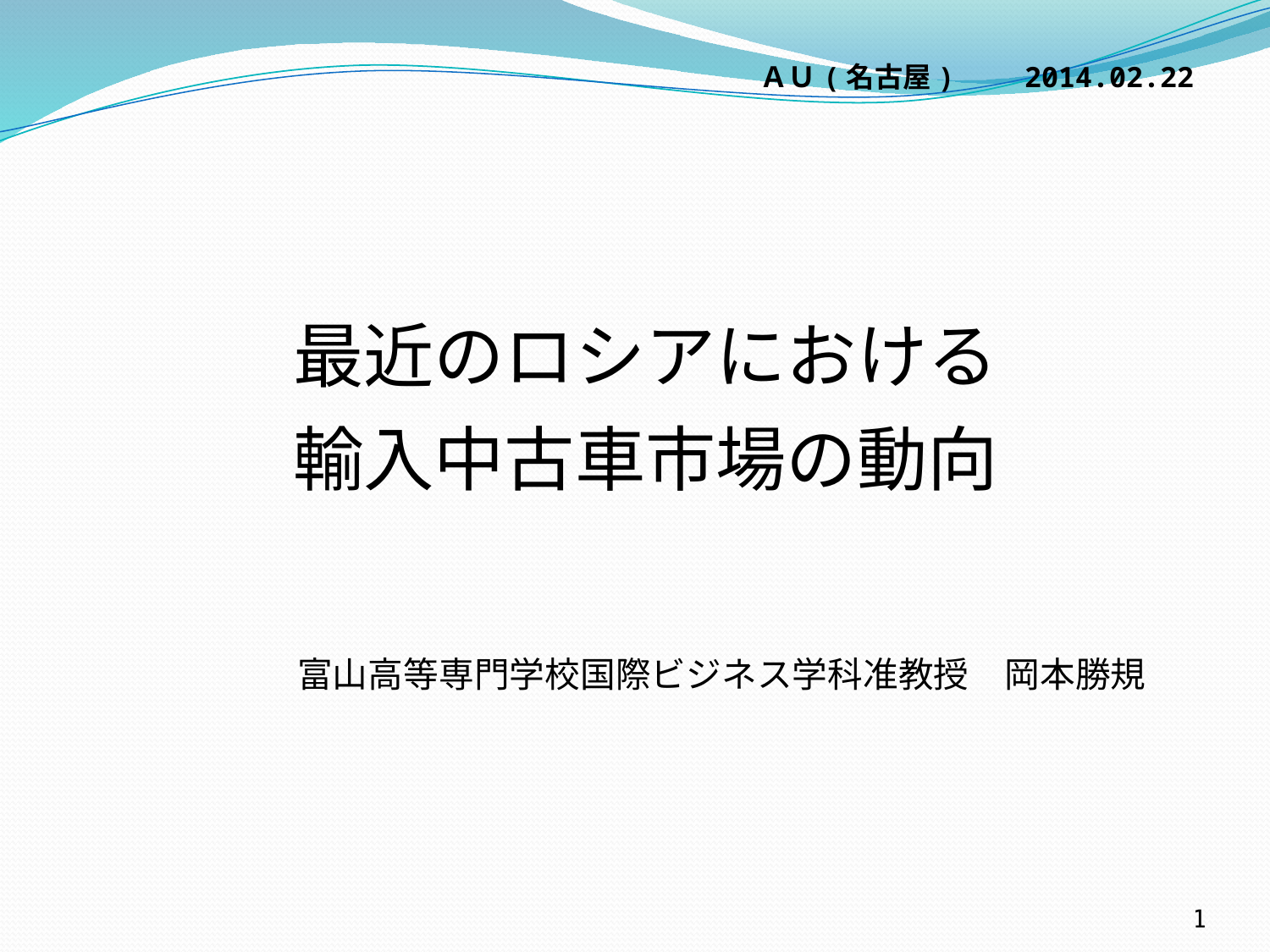

ＡＵ(名古屋)　　2014.02.22
最近のロシアにおける
輸入中古車市場の動向
富山高等専門学校国際ビジネス学科准教授　岡本勝規
1